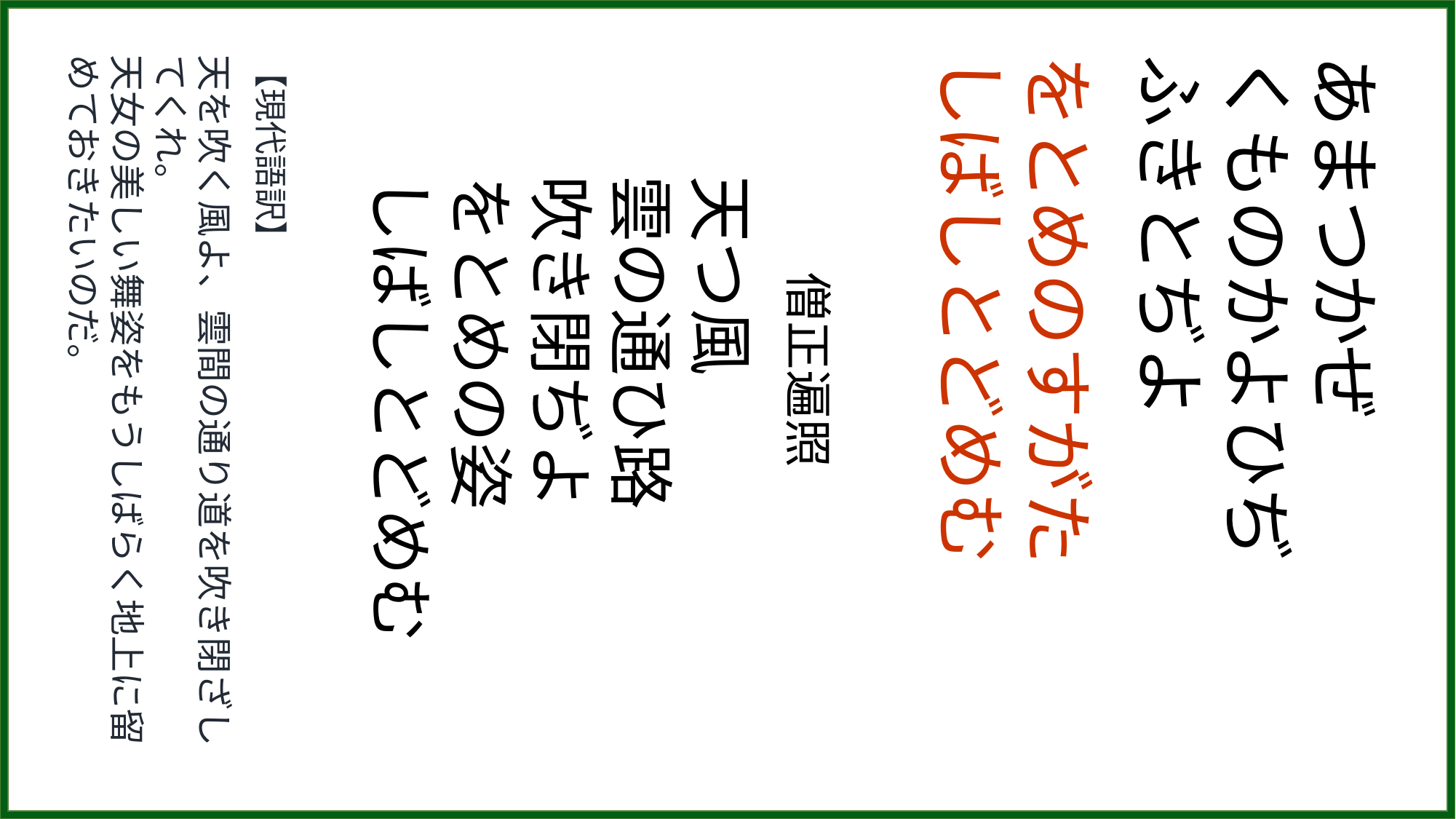

【現代語訳】

天を吹く風よ、雲間の通り道を吹き閉ざしてくれ。
天女の美しい舞姿をもうしばらく地上に留めておきたいのだ。
　　僧正遍照

天つ風
雲の通ひ路
吹き閉ぢよ
をとめの姿
しばしとどめむ
をとめのすがた
しばしとどめむ
あまつかぜ
くものかよひぢ
ふきとぢよ